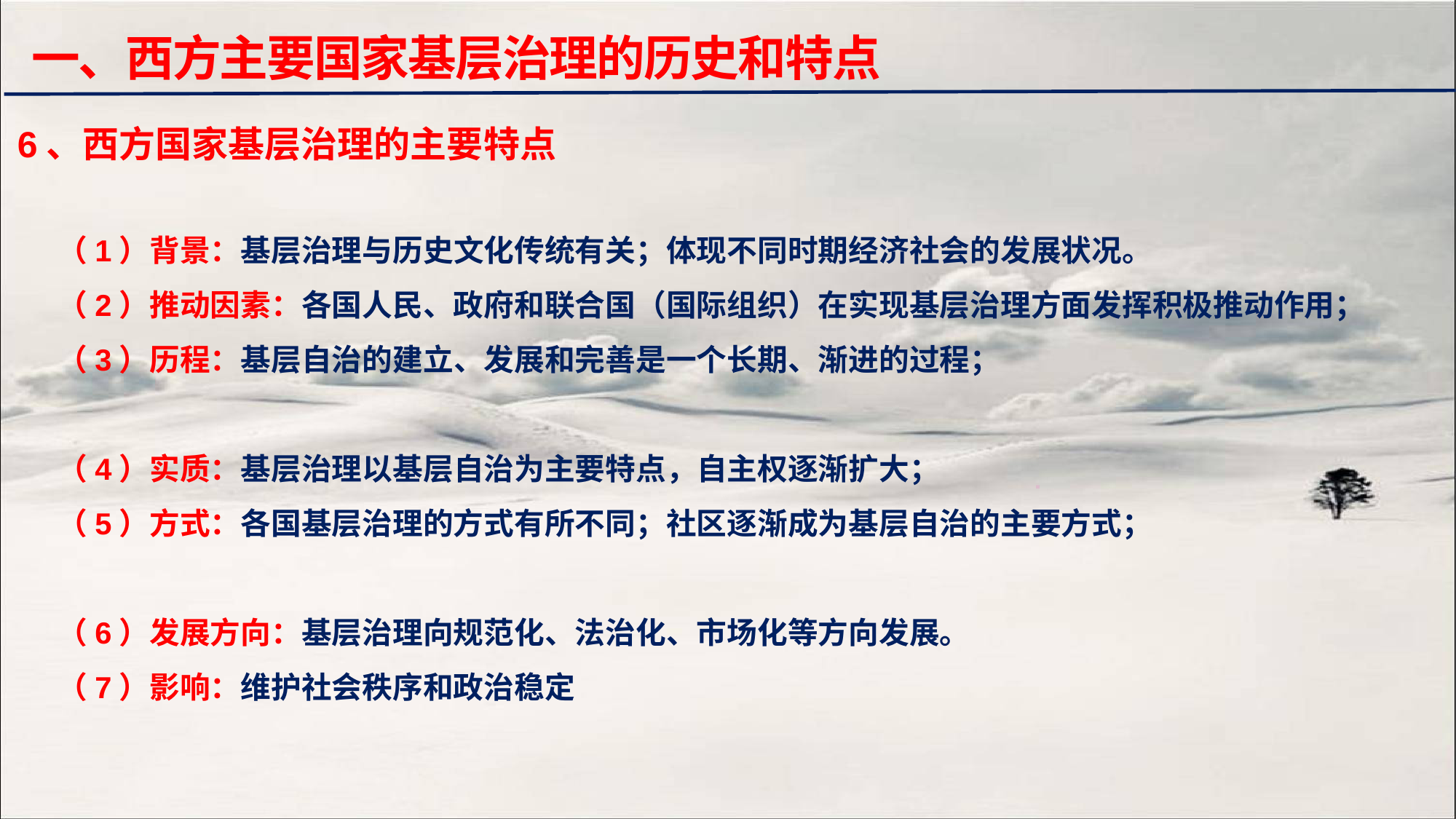

一、西方主要国家基层治理的历史和特点
6、西方国家基层治理的主要特点

（1）背景：基层治理与历史文化传统有关；体现不同时期经济社会的发展状况。
（2）推动因素：各国人民、政府和联合国（国际组织）在实现基层治理方面发挥积极推动作用；
（3）历程：基层自治的建立、发展和完善是一个长期、渐进的过程；

（4）实质：基层治理以基层自治为主要特点，自主权逐渐扩大；
（5）方式：各国基层治理的方式有所不同；社区逐渐成为基层自治的主要方式；

（6）发展方向：基层治理向规范化、法治化、市场化等方向发展。
（7）影响：维护社会秩序和政治稳定